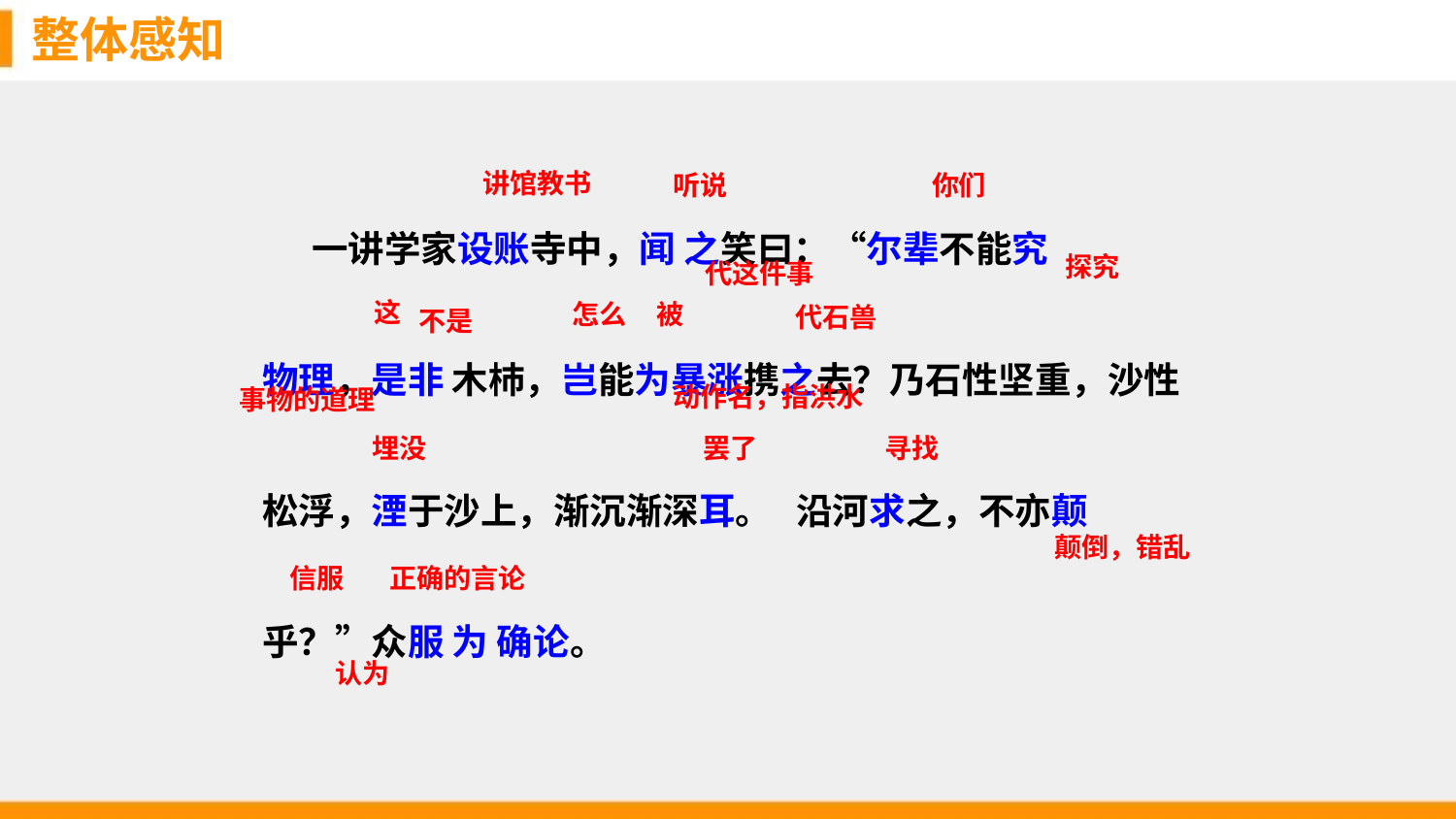

整体感知
     一讲学家设账寺中，闻 之笑曰：“尔辈不能究
物理，是非 木杮，岂能为暴涨携之去？乃石性坚重，沙性松浮，湮于沙上，渐沉渐深耳。   沿河求之，不亦颠乎？”众服 为 确论。
讲馆教书
你们
听说
探究
代这件事
这
怎么
被
代石兽
不是
动作名，指洪水
事物的道理
埋没
罢了
寻找
颠倒，错乱
信服
正确的言论

认为